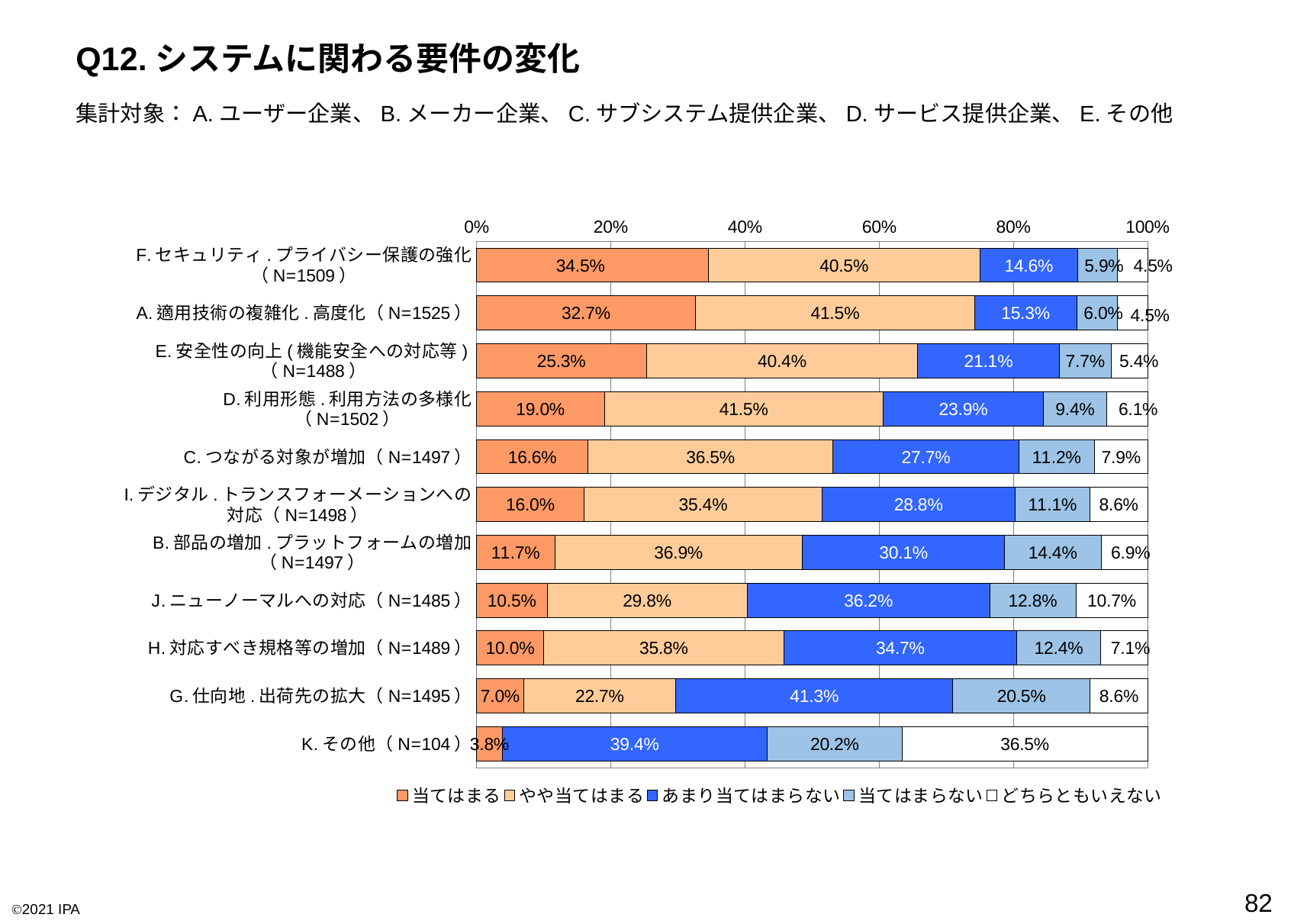

Q12.システムに関わる要件の変化
集計対象：A.ユーザー企業、B.メーカー企業、C.サブシステム提供企業、D.サービス提供企業、E.その他

### Chart

| Category | 当てはまる | やや当てはまる | あまり当てはまらない | 当てはまらない | どちらともいえない |
|---|---|---|---|---|---|
| F.セキュリティ.プライバシー保護の強化（N=1509） | 0.3452617627567926 | 0.4049039098740888 | 0.145791915175613 | 0.058979456593770706 | 0.04506295559973492 |
| A.適用技術の複雑化.高度化（N=1525） | 0.3265573770491803 | 0.41508196721311474 | 0.15278688524590164 | 0.06032786885245902 | 0.04524590163934426 |
| E.安全性の向上(機能安全への対応等)（N=1488） | 0.25336021505376344 | 0.40389784946236557 | 0.2110215053763441 | 0.07728494623655914 | 0.05443548387096774 |
| D.利用形態.利用方法の多様化（N=1502） | 0.1904127829560586 | 0.41544607190412786 | 0.23901464713715045 | 0.09387483355525965 | 0.06125166444740346 |
| C.つながる対象が増加（N=1497） | 0.16633266533066132 | 0.36472945891783565 | 0.2772211088844355 | 0.11222444889779559 | 0.07949231796927188 |
| I.デジタル.トランスフォーメーションへの対応（N=1498） | 0.1602136181575434 | 0.35447263017356473 | 0.287716955941255 | 0.11148197596795728 | 0.08611481975967958 |
| B.部品の増加.プラットフォームの増加（N=1497） | 0.11690046760187041 | 0.3687374749498998 | 0.3012692050768203 | 0.14362057448229792 | 0.06947227788911156 |
| J.ニューノーマルへの対応（N=1485） | 0.10505050505050505 | 0.2983164983164983 | 0.3616161616161616 | 0.12794612794612795 | 0.10707070707070707 |
| H.対応すべき規格等の増加（N=1489） | 0.10006715916722633 | 0.3579583613163197 | 0.34721289456010745 | 0.12424445936870383 | 0.07051712558764271 |
| G.仕向地.出荷先の拡大（N=1495） | 0.07023411371237458 | 0.22675585284280936 | 0.41270903010033444 | 0.20468227424749164 | 0.08561872909698996 |
| K.その他（N=104） | 0.038461538461538464 | 0.0 | 0.3942307692307692 | 0.20192307692307693 | 0.36538461538461536 |